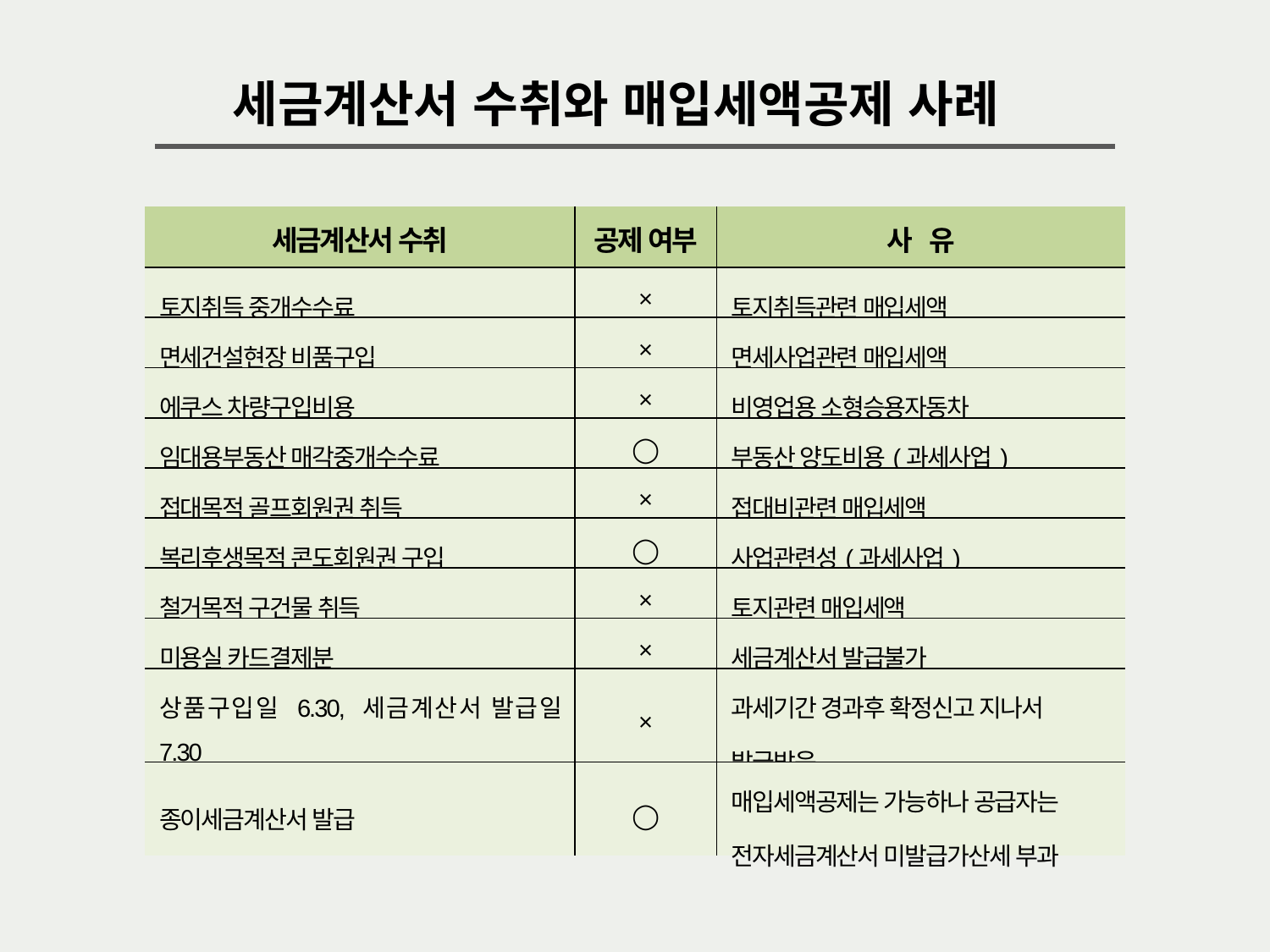

세금계산서 수취와 매입세액공제 사례
| 세금계산서 수취 | 공제 여부 | 사 유 |
| --- | --- | --- |
| 토지취득 중개수수료 | × | 토지취득관련 매입세액 |
| 면세건설현장 비품구입 | × | 면세사업관련 매입세액 |
| 에쿠스 차량구입비용 | × | 비영업용 소형승용자동차 |
| 임대용부동산 매각중개수수료 | ◯ | 부동산 양도비용(과세사업) |
| 접대목적 골프회원권 취득 | × | 접대비관련 매입세액 |
| 복리후생목적 콘도회원권 구입 | ◯ | 사업관련성(과세사업) |
| 철거목적 구건물 취득 | × | 토지관련 매입세액 |
| 미용실 카드결제분 | × | 세금계산서 발급불가 |
| 상품구입일 6.30, 세금계산서 발급일 7.30 | × | 과세기간 경과후 확정신고 지나서 발급받음 |
| 종이세금계산서 발급 | ◯ | 매입세액공제는 가능하나 공급자는 전자세금계산서 미발급가산세 부과 |